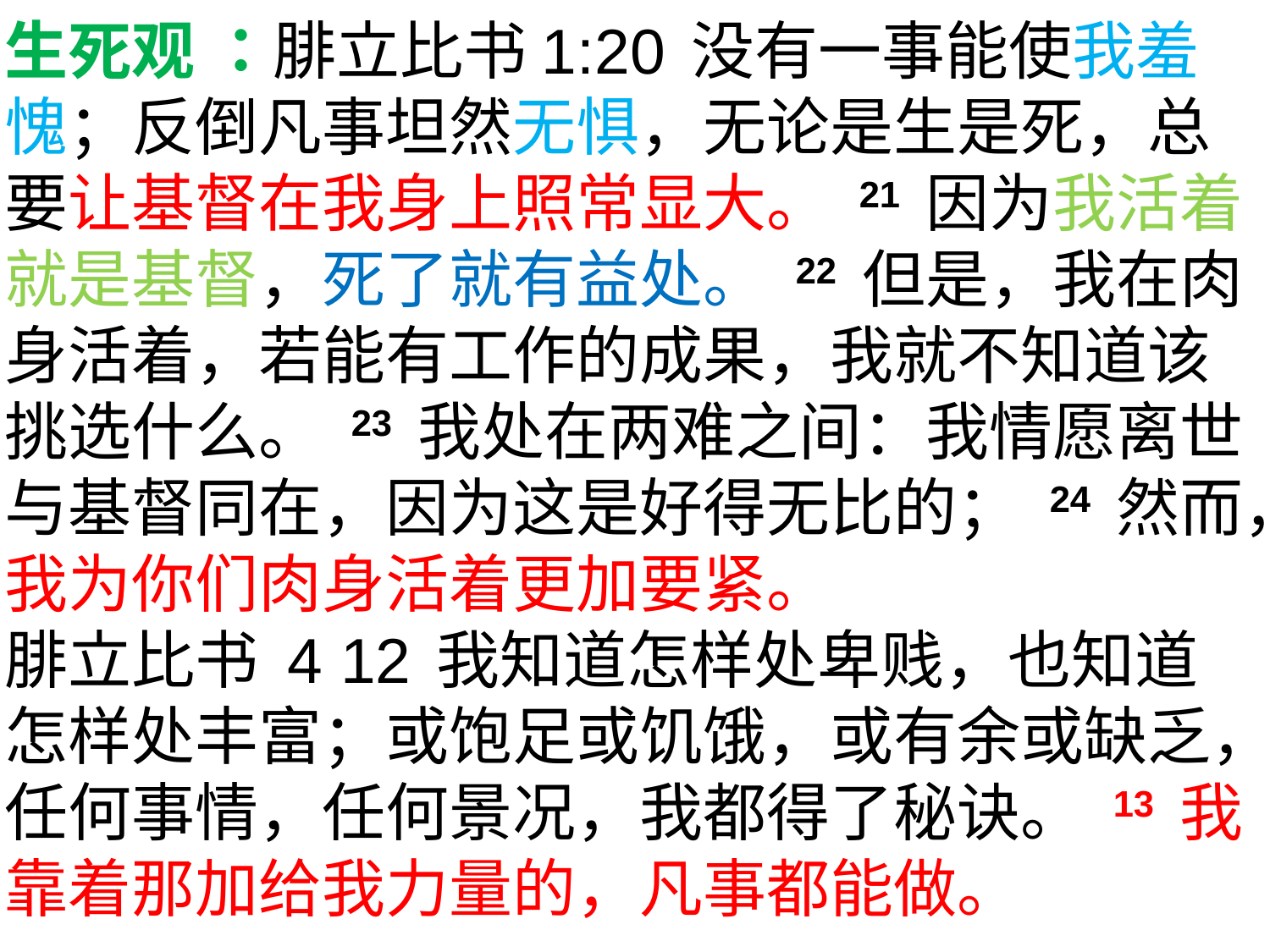

生死观 ：腓立比书1:20 没有一事能使我羞愧；反倒凡事坦然无惧，无论是生是死，总要让基督在我身上照常显大。 21 因为我活着就是基督，死了就有益处。 22 但是，我在肉身活着，若能有工作的成果，我就不知道该挑选什么。 23 我处在两难之间：我情愿离世与基督同在，因为这是好得无比的； 24 然而，我为你们肉身活着更加要紧。
腓立比书 4 12 我知道怎样处卑贱，也知道怎样处丰富；或饱足或饥饿，或有余或缺乏，任何事情，任何景况，我都得了秘诀。 13 我靠着那加给我力量的，凡事都能做。